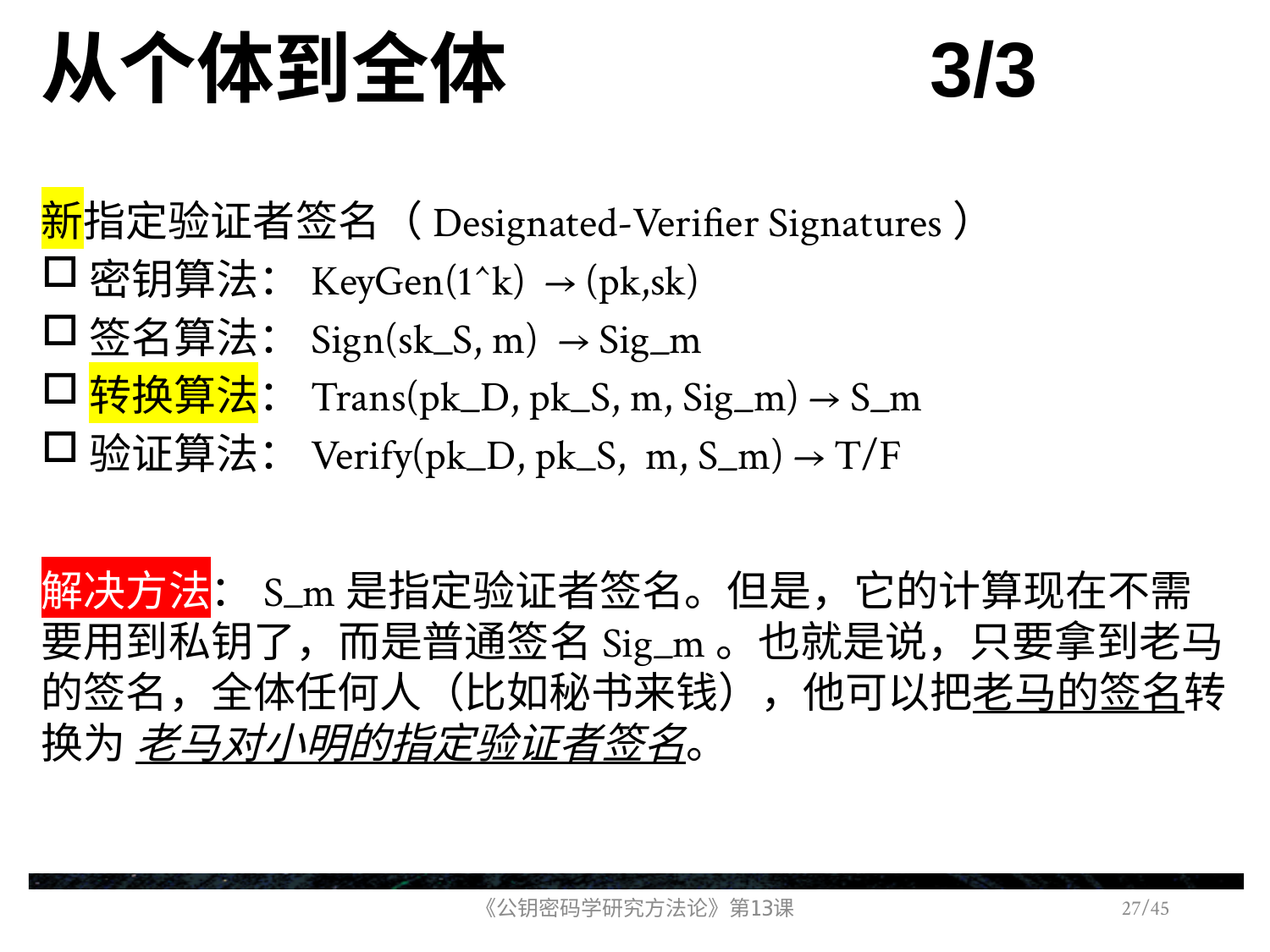

# 从个体到全体                       3/3
新指定验证者签名（Designated-Verifier Signatures）
密钥算法：KeyGen(1^k)  → (pk,sk)
签名算法：Sign(sk_S, m)  → Sig_m
转换算法：Trans(pk_D, pk_S, m, Sig_m) → S_m
验证算法：Verify(pk_D, pk_S,  m, S_m) → T/F

解决方法：S_m是指定验证者签名。但是，它的计算现在不需要用到私钥了，而是普通签名Sig_m。也就是说，只要拿到老马的签名，全体任何人（比如秘书来钱），他可以把老马的签名转换为 老马对小明的指定验证者签名。
《公钥密码学研究方法论》第13课
27/45